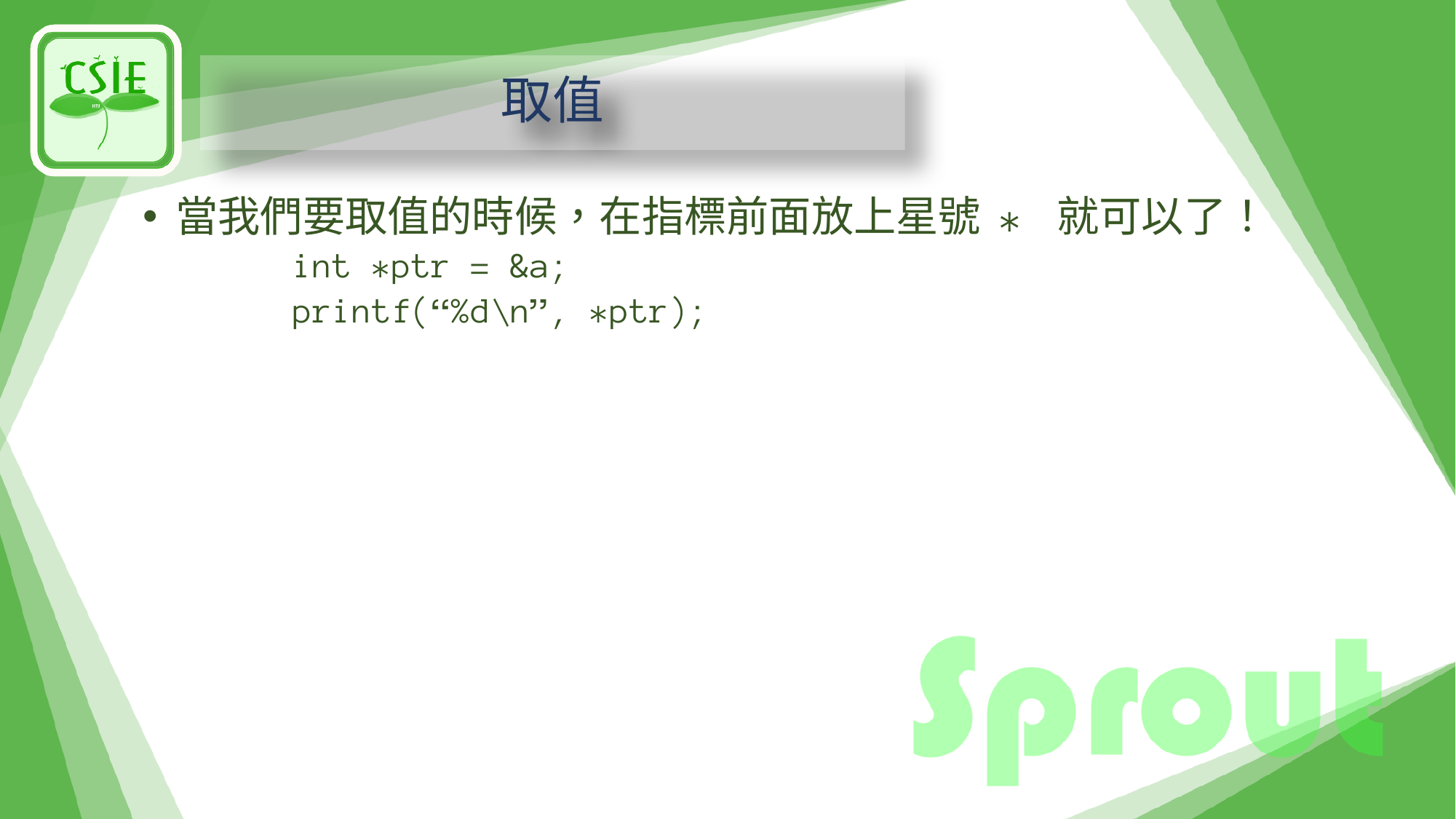

# 取值
當我們要取值的時候，在指標前面放上星號 * 就可以了！
	int *ptr = &a;
	printf(“%d\n”, *ptr);